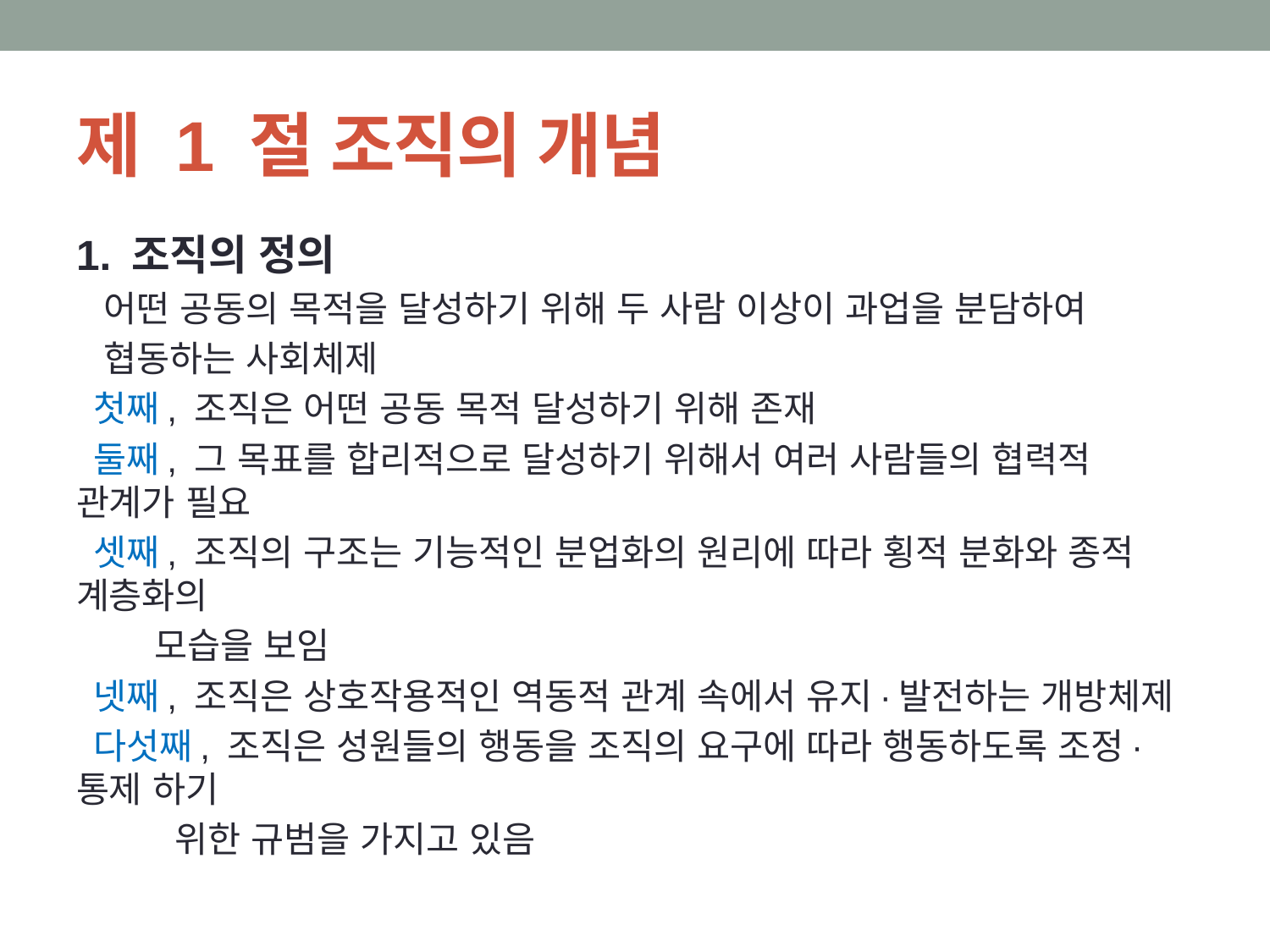

# 제 1 절 조직의 개념
1. 조직의 정의
  어떤 공동의 목적을 달성하기 위해 두 사람 이상이 과업을 분담하여
  협동하는 사회체제
 첫째, 조직은 어떤 공동 목적 달성하기 위해 존재
 둘째, 그 목표를 합리적으로 달성하기 위해서 여러 사람들의 협력적 관계가 필요
 셋째, 조직의 구조는 기능적인 분업화의 원리에 따라 횡적 분화와 종적 계층화의
       모습을 보임
 넷째, 조직은 상호작용적인 역동적 관계 속에서 유지·발전하는 개방체제
 다섯째, 조직은 성원들의 행동을 조직의 요구에 따라 행동하도록 조정·통제 하기
         위한 규범을 가지고 있음